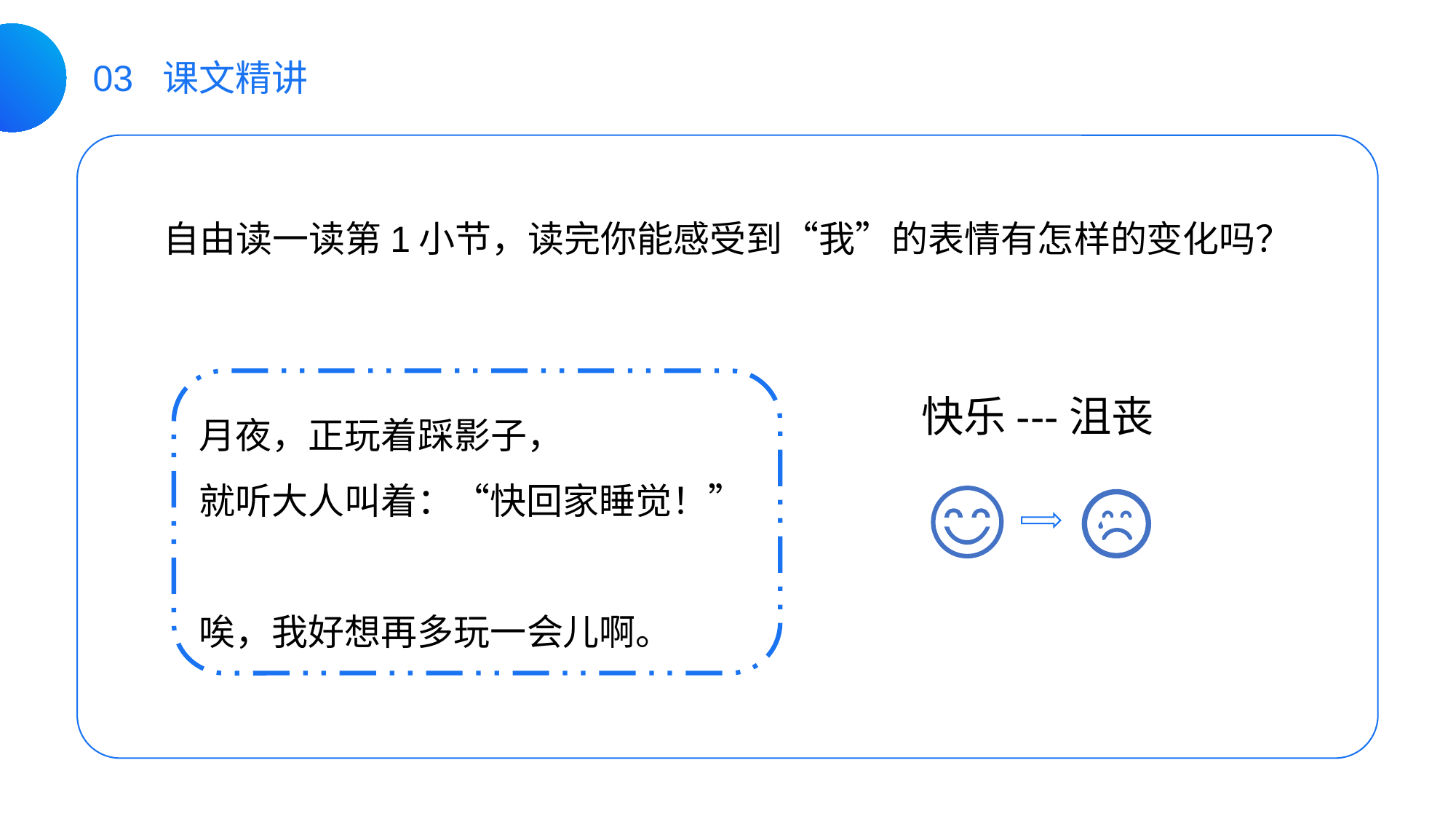

03  课文精讲

自由读一读第1小节，读完你能感受到“我”的表情有怎样的变化吗？
月夜，正玩着踩影子，
就听大人叫着：“快回家睡觉！”
唉，我好想再多玩一会儿啊。
快乐---沮丧